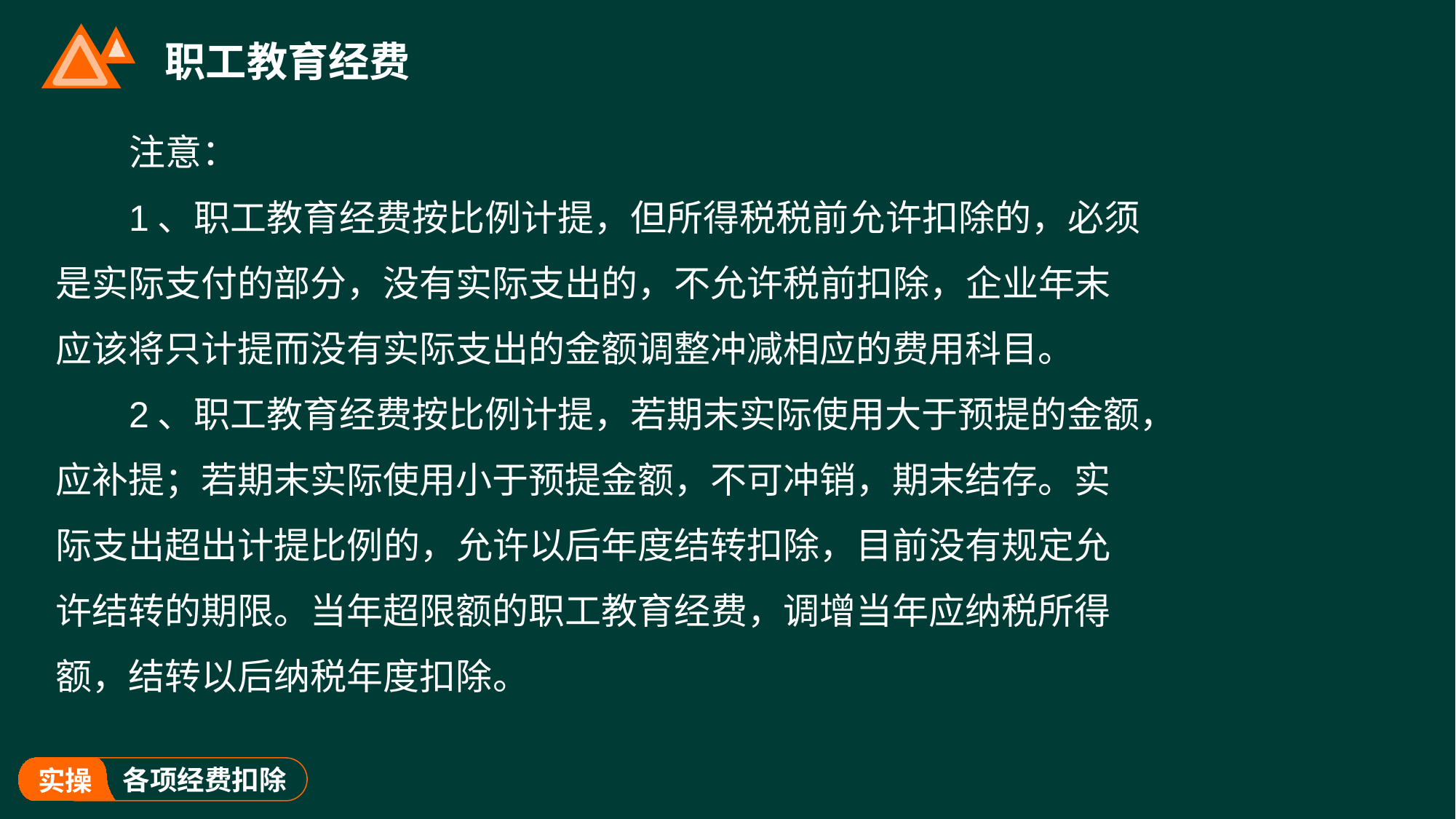

# 职工教育经费
注意：
1、职工教育经费按比例计提，但所得税税前允许扣除的，必须是实际支付的部分，没有实际支出的，不允许税前扣除，企业年末应该将只计提而没有实际支出的金额调整冲减相应的费用科目。
2、职工教育经费按比例计提，若期末实际使用大于预提的金额，应补提；若期末实际使用小于预提金额，不可冲销，期末结存。实际支出超出计提比例的，允许以后年度结转扣除，目前没有规定允许结转的期限。当年超限额的职工教育经费，调增当年应纳税所得额，结转以后纳税年度扣除。